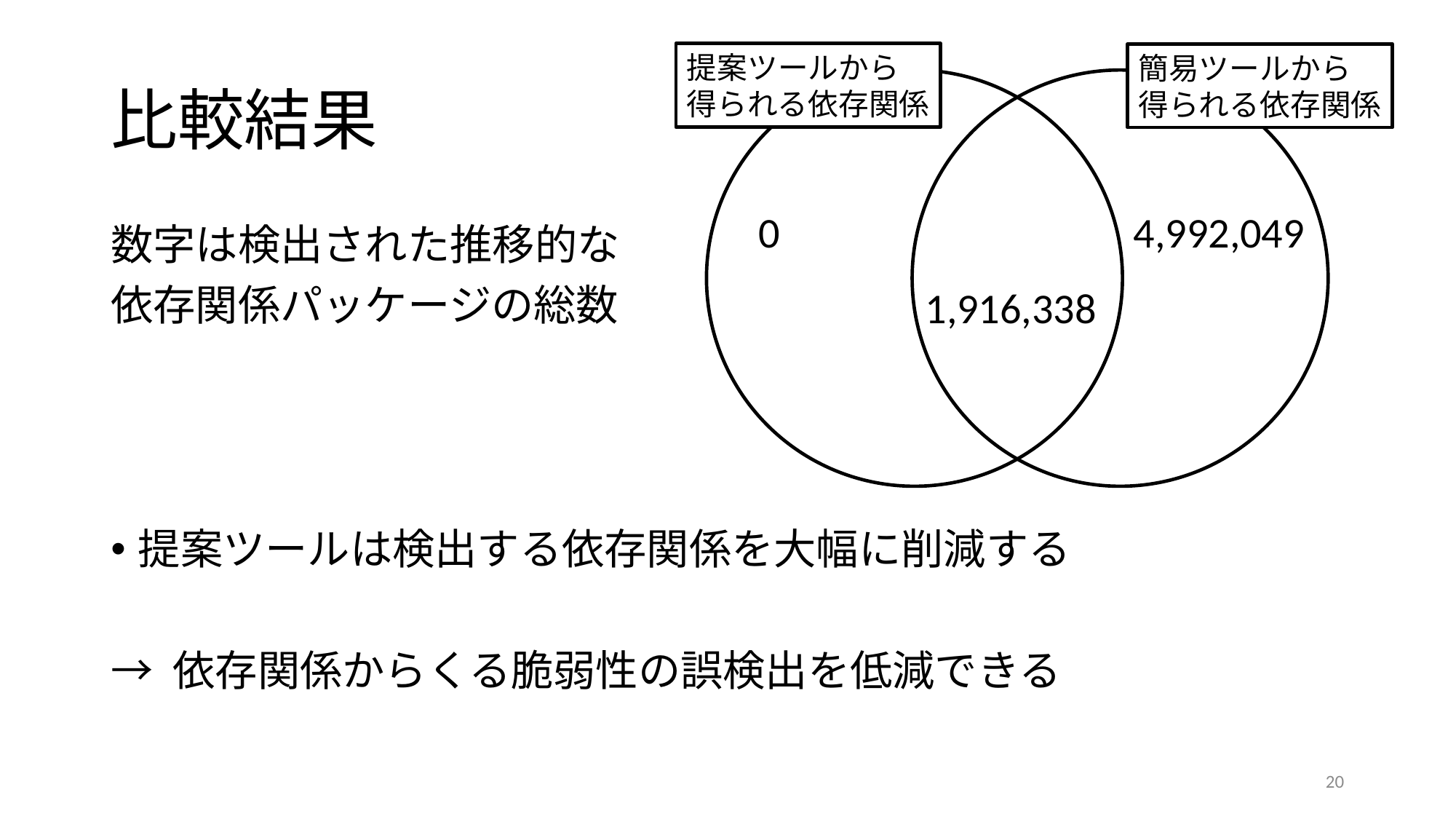

# 比較結果
提案ツールから
得られる依存関係
簡易ツールから
得られる依存関係

0
4,992,049
数字は検出された推移的な
依存関係パッケージの総数

提案ツールは検出する依存関係を大幅に削減する

→ 依存関係からくる脆弱性の誤検出を低減できる
1,916,338
20